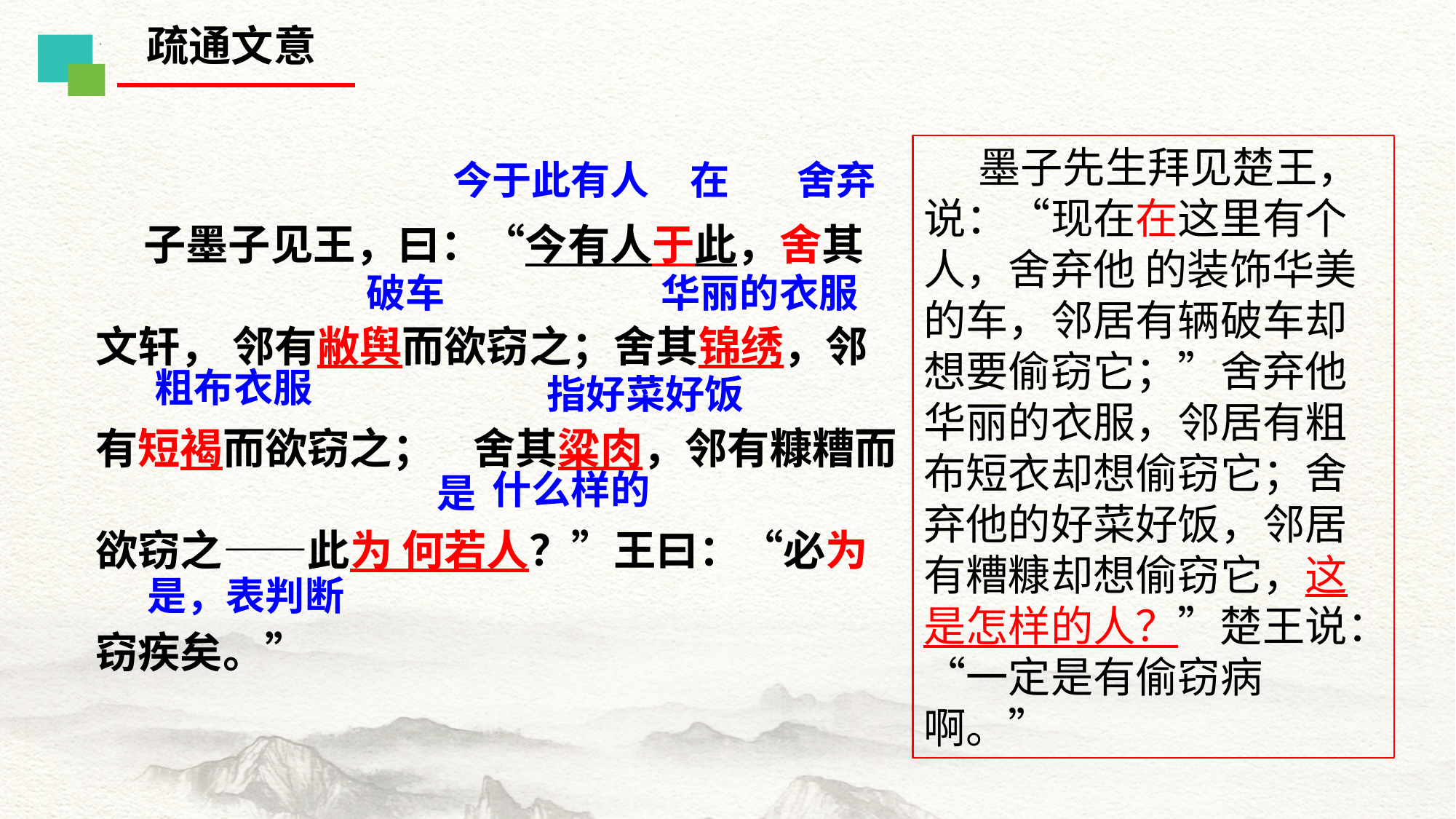

疏通文意

墨子先生拜见楚王，说：“现在在这里有个人，舍弃他 的装饰华美的车，邻居有辆破车却想要偷窃它；”舍弃他华丽的衣服，邻居有粗布短衣却想偷窃它；舍弃他的好菜好饭，邻居有糟糠却想偷窃它，这是怎样的人？”楚王说：“一定是有偷窃病啊。”
今于此有人
在
舍弃
    子墨子见王，曰：“今有人于此，舍其文轩， 邻有敝舆而欲窃之；舍其锦绣，邻有短褐而欲窃之；    舍其粱肉，邻有糠糟而欲窃之——此为 何若人？”王曰：“必为窃疾矣。”
破车
华丽的衣服
粗布衣服
指好菜好饭
什么样的
是
是，表判断